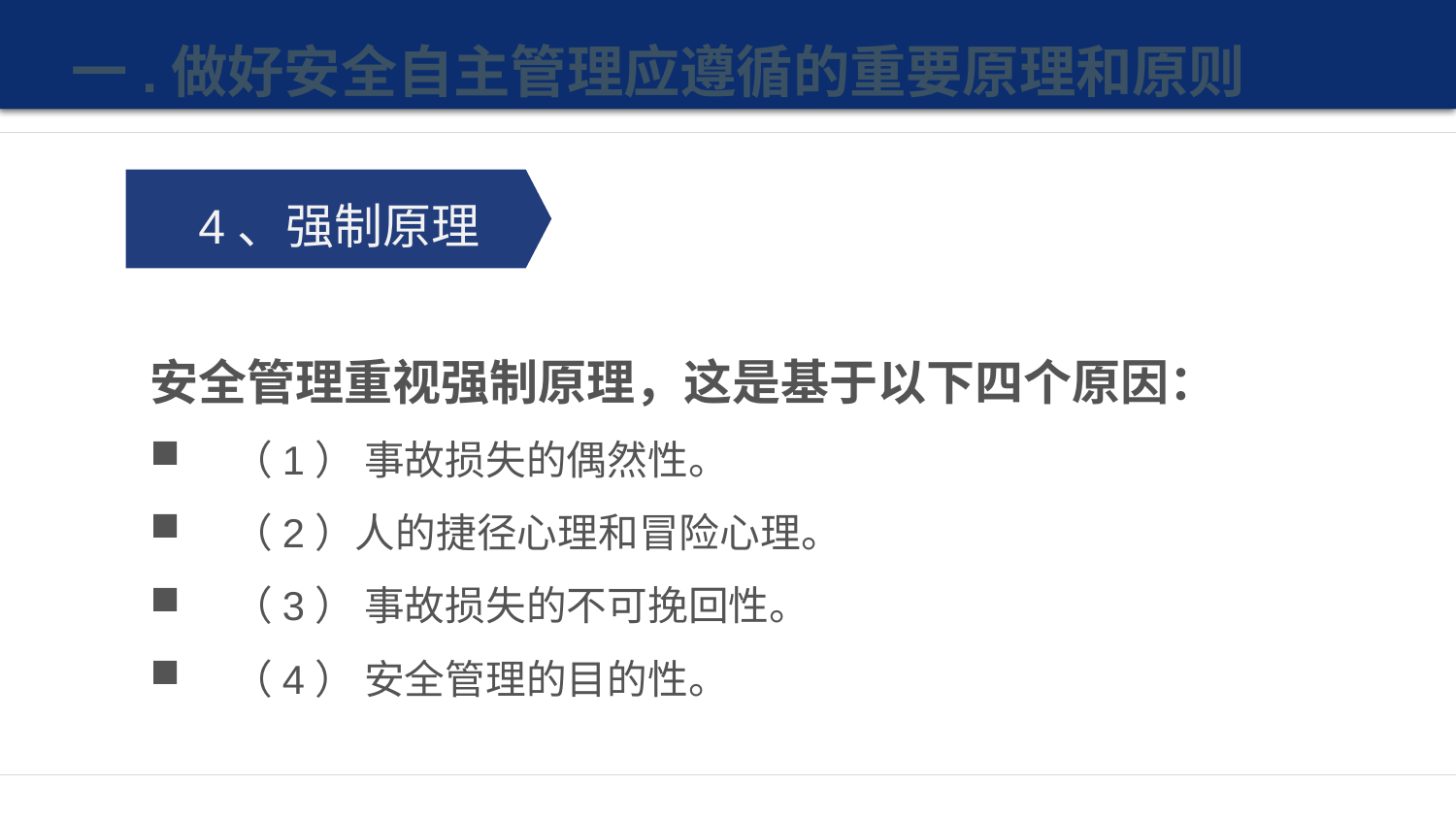

一.做好安全自主管理应遵循的重要原理和原则
 4、强制原理

安全管理重视强制原理，这是基于以下四个原因：
   （1） 事故损失的偶然性。
   （2）人的捷径心理和冒险心理。
   （3） 事故损失的不可挽回性。
   （4） 安全管理的目的性。